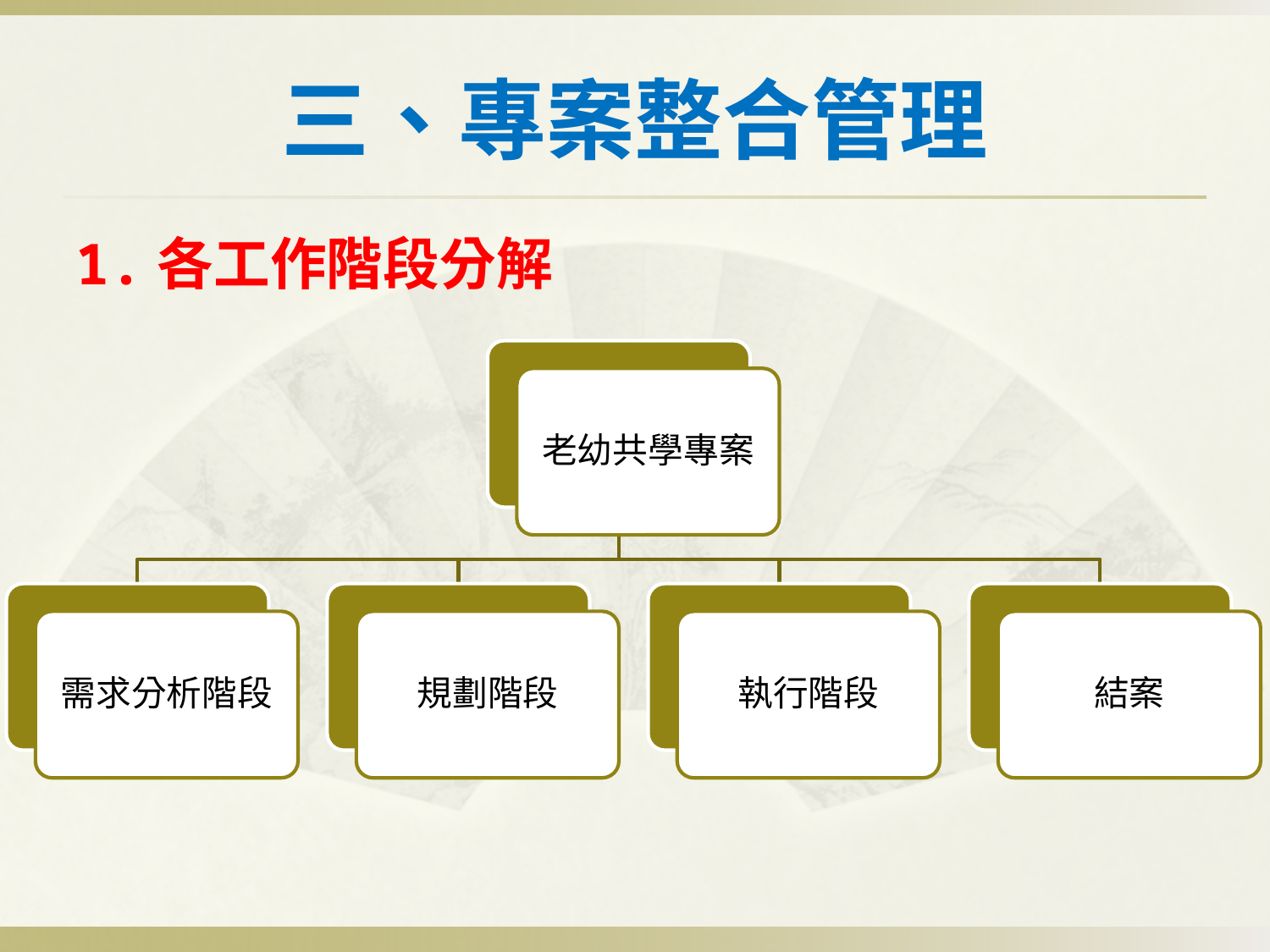

# 三、專案整合管理
1.各工作階段分解

老幼共學專案

需求分析階段

規劃階段

執行階段

結案